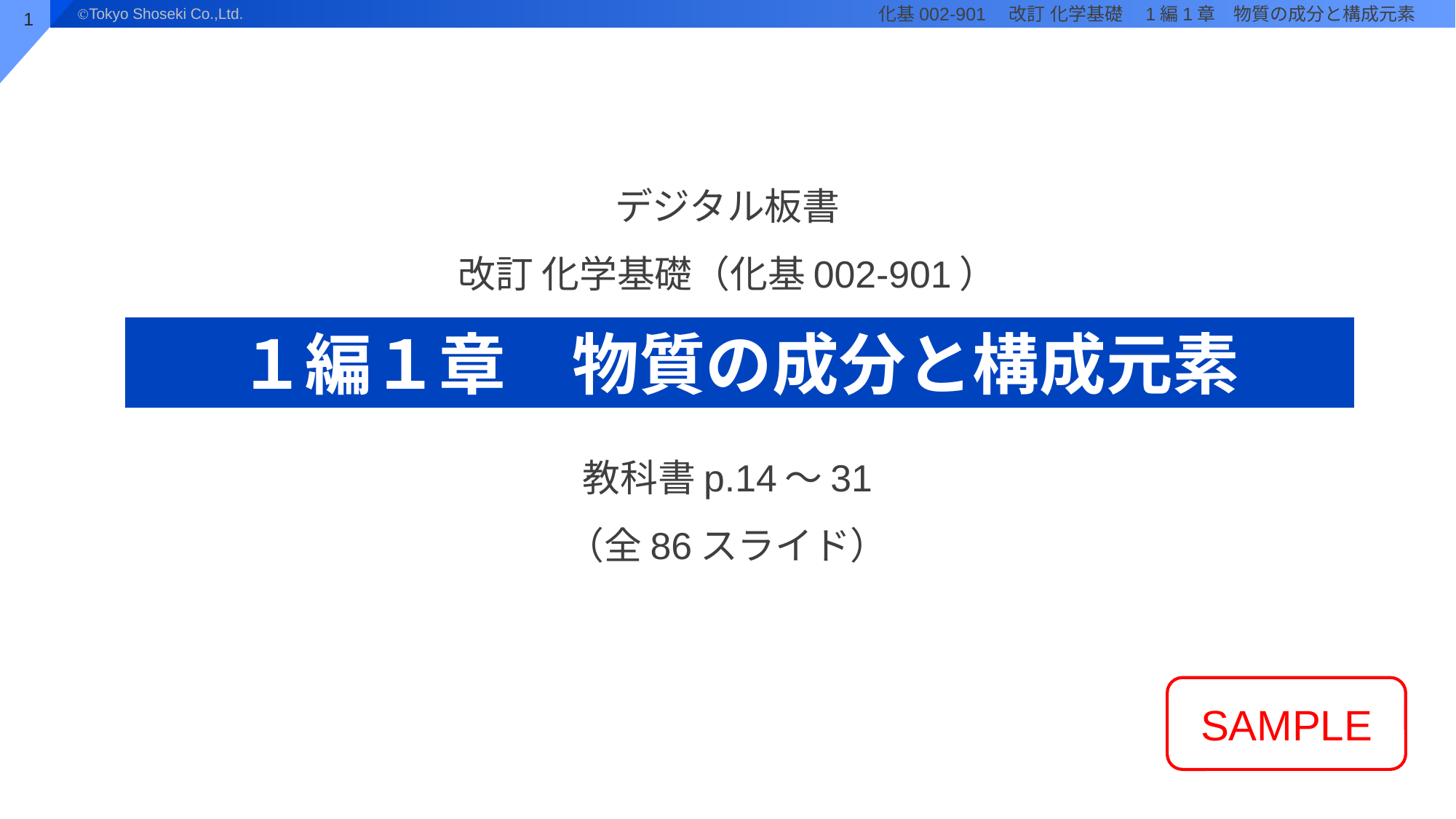

デジタル板書
改訂 化学基礎（化基002-901）

教科書p.14～31
（全86スライド）
１編１章　物質の成分と構成元素
SAMPLE